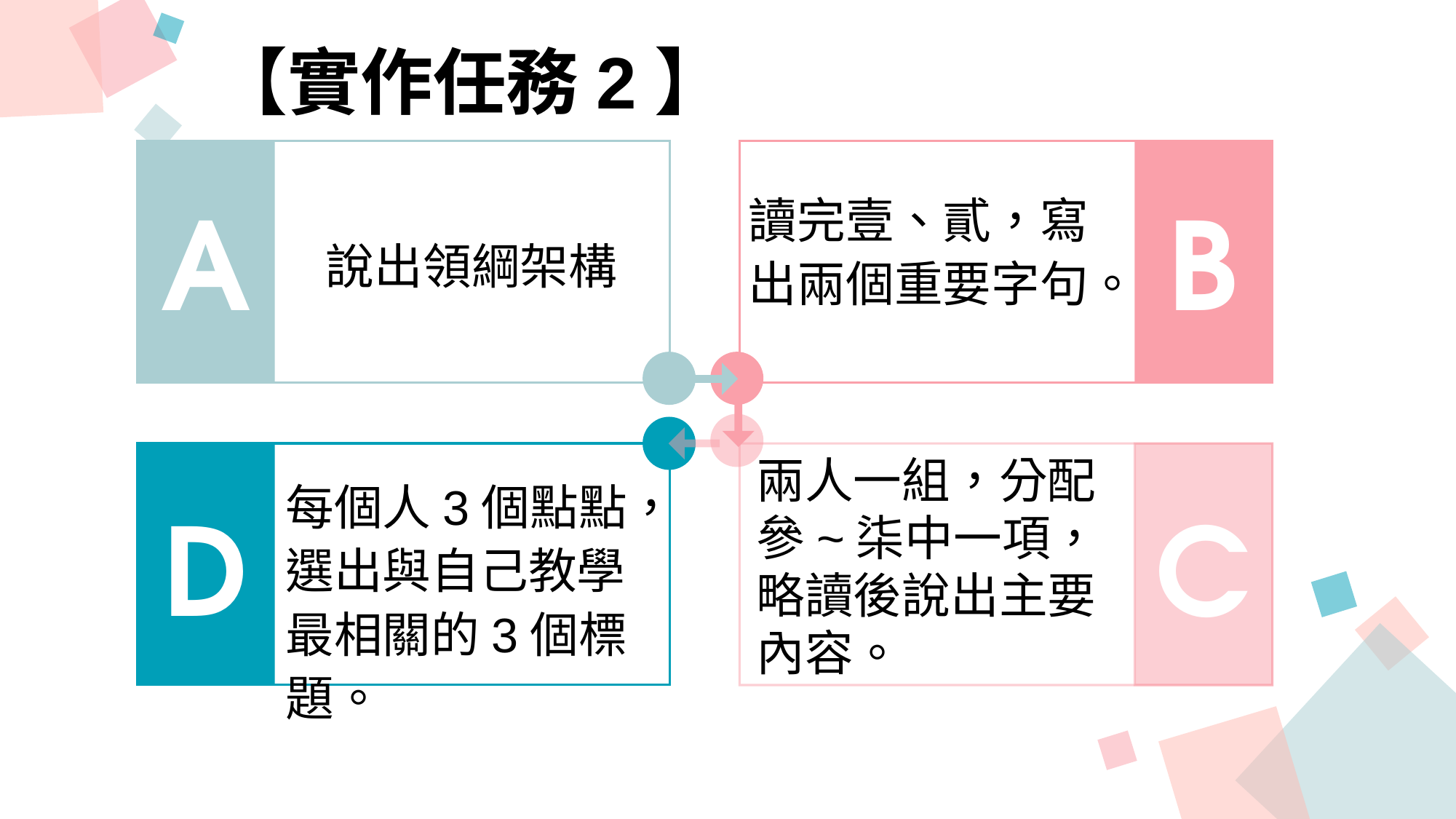

【實作任務2】

讀完壹、貳，寫出兩個重要字句。
A
B
說出領綱架構

兩人一組，分配參~柒中一項，略讀後說出主要內容。
每個人3個點點，選出與自己教學最相關的3個標題。
D
C